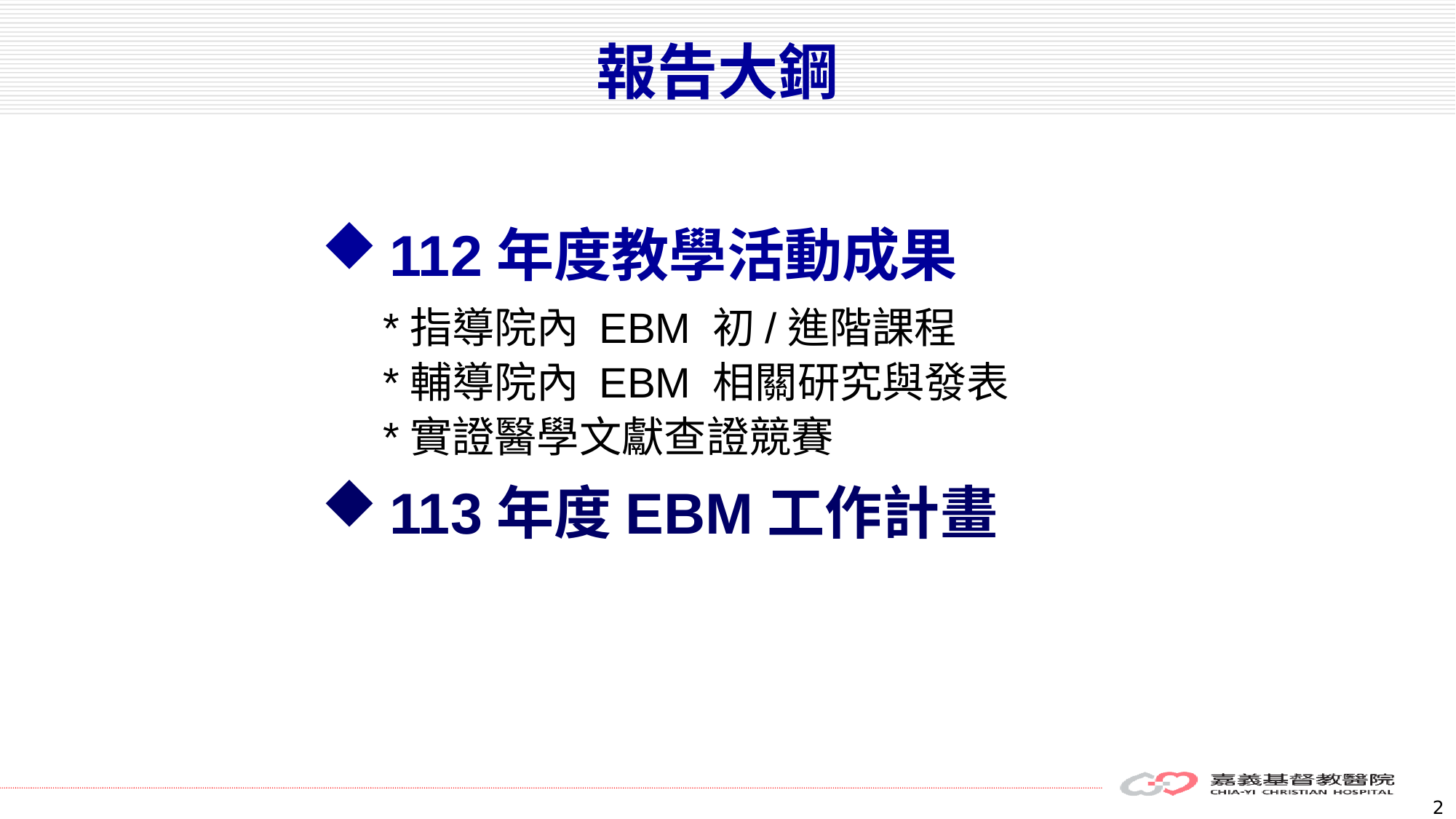

報告大鋼
112年度教學活動成果
*指導院內 EBM 初/進階課程
*輔導院內 EBM 相關研究與發表
*實證醫學文獻查證競賽
113年度EBM工作計畫
2